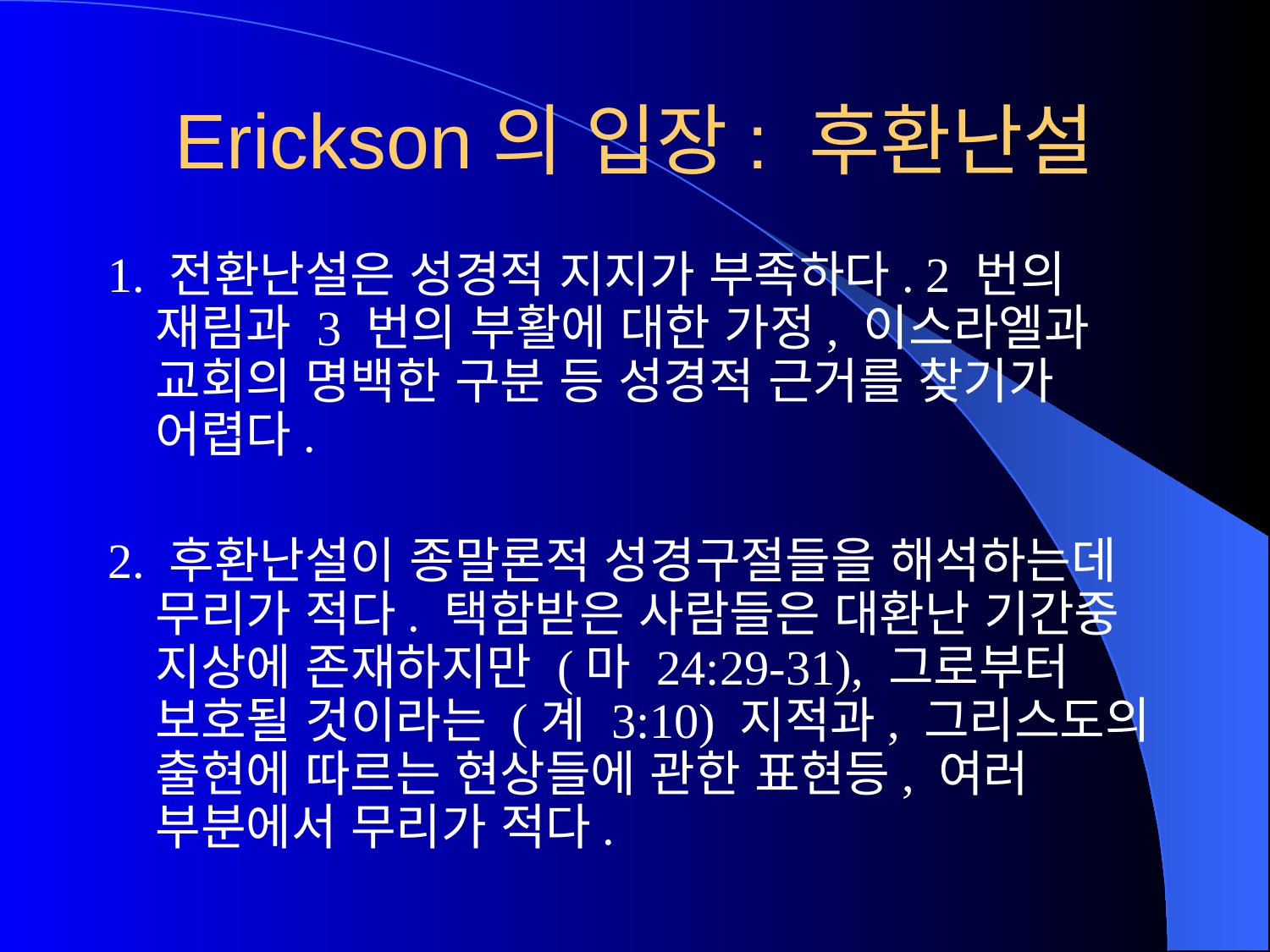

# Erickson의 입장: 후환난설
1. 전환난설은 성경적 지지가 부족하다. 2 번의 재림과 3 번의 부활에 대한 가정, 이스라엘과 교회의 명백한 구분 등 성경적 근거를 찾기가 어렵다.

2. 후환난설이 종말론적 성경구절들을 해석하는데 무리가 적다. 택함받은 사람들은 대환난 기간중 지상에 존재하지만 (마 24:29-31), 그로부터 보호될 것이라는 (계 3:10) 지적과, 그리스도의 출현에 따르는 현상들에 관한 표현등, 여러 부분에서 무리가 적다.